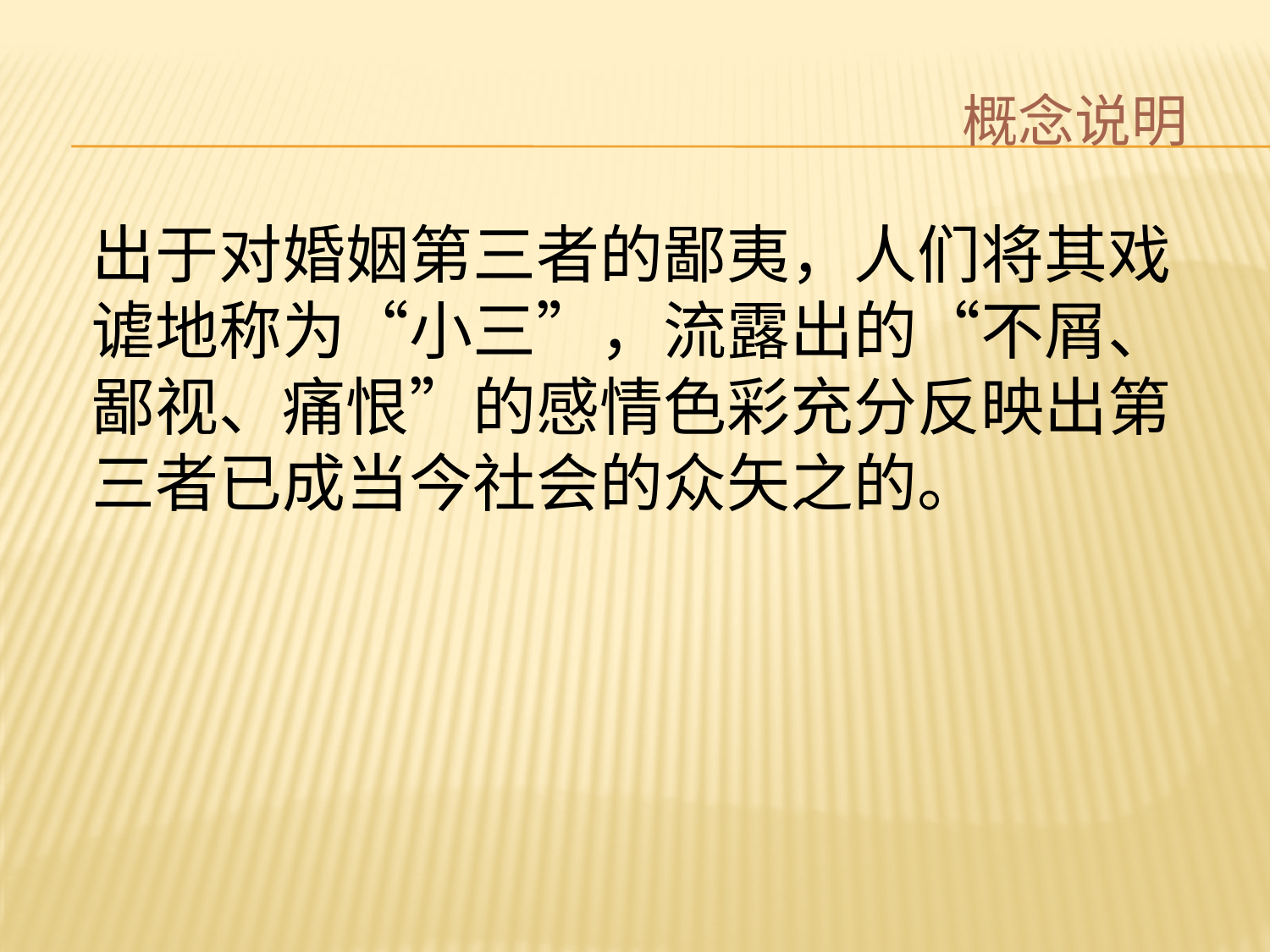

#
概念说明
出于对婚姻第三者的鄙夷，人们将其戏谑地称为“小三”，流露出的“不屑、鄙视、痛恨”的感情色彩充分反映出第三者已成当今社会的众矢之的。